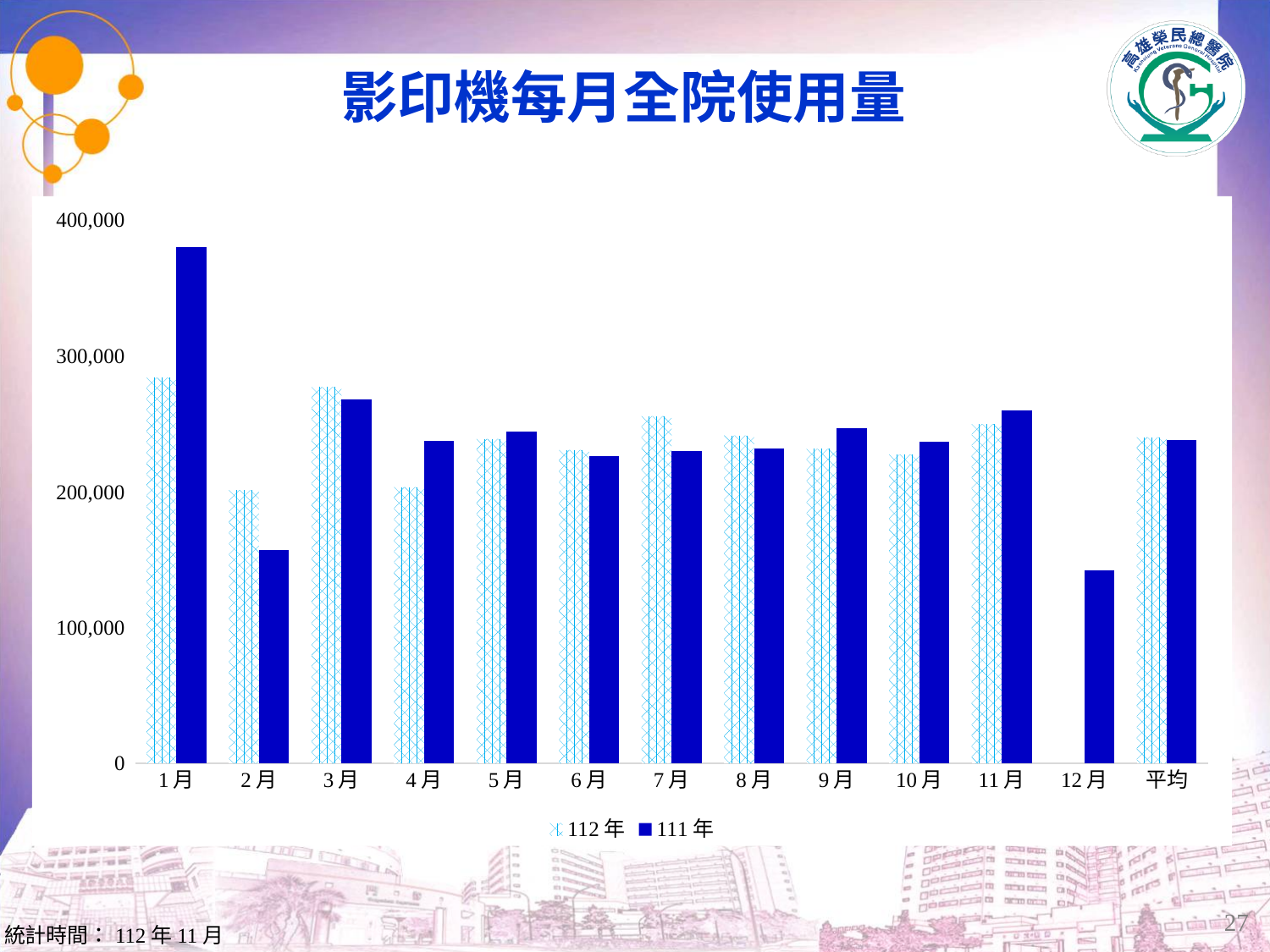

# 影印機每月全院使用量

### Chart

| Category |  |  |
|---|---|---|
| 1月 | 284162.0 | 380255.0 |
| 2月 | 201310.0 | 157486.0 |
| 3月 | 277233.0 | 268206.0 |
| 4月 | 203513.0 | 237565.0 |
| 5月 | 239017.0 | 244604.0 |
| 6月 | 230881.0 | 226238.0 |
| 7月 | 255820.0 | 230161.0 |
| 8月 | 241618.0 | 232041.0 |
| 9月 | 231720.0 | 246840.0 |
| 10月 | 227541.0 | 236743.0 |
| 11月 | 249963.0 | 260039.0 |
| 12月 | None | 142129.0 |
| 平均 | 240252.54545454544 | 238525.58333333334 |
27
統計時間：112年11月